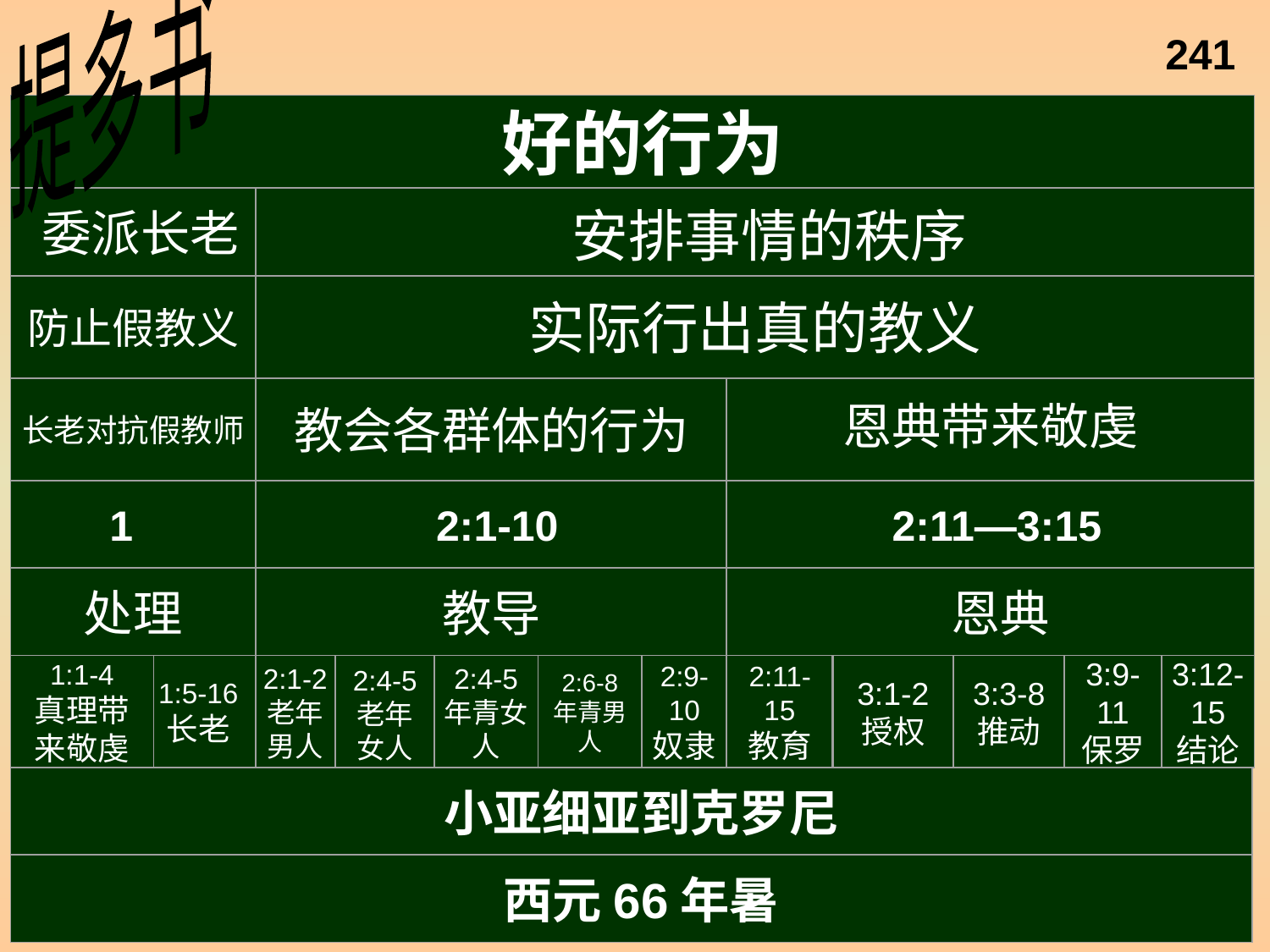

提多书
241

 Sound Conduct Against Opposition

 Appoint Elders

 Set Things in Order

 Prevent False Doctrine

Practice True Doctrine

Elders  vs. False Teachers

 Conduct
for Various Groups

 Grace
Leads to Godliness

Chapter 1

 2:1-10

 2:11—3:15

 Organize

Teach

 Grace

Truth leads to godliness
1:1-4

Elders
1:5-16

Older Men
2:1-2

Older Women
2:4-5

Younger Women
2:4-5

Younger
Men
2:6-8

Slaves
2:9-10

Educates
2:11-15

Empowers
3:1-2

Motivates
3:3-8

Protects
3:9-11

Concl.
3:12-15

 Asia Minor to Crete

 Summer AD 66

 好的行为

 委派长老

 安排事情的秩序

防止假教义

实际行出真的教义

长老对抗假教师

教会各群体的行为

恩典带来敬虔

1

 2:1-10

 2:11—3:15

处理

教导

 恩典

2:4-5
老年女人

1:1-4
真理带来敬虔
1:5-16
长老

2:1-2
老年男人

2:4-5
年青女人

2:6-8
年青男人

2:9-10
奴隶

2:11-15
教育

3:1-2
授权

3:3-8
推动

3:9-11
保罗

3:12-15
结论

 小亚细亚到克罗尼

 西元66年暑
Summary Chart